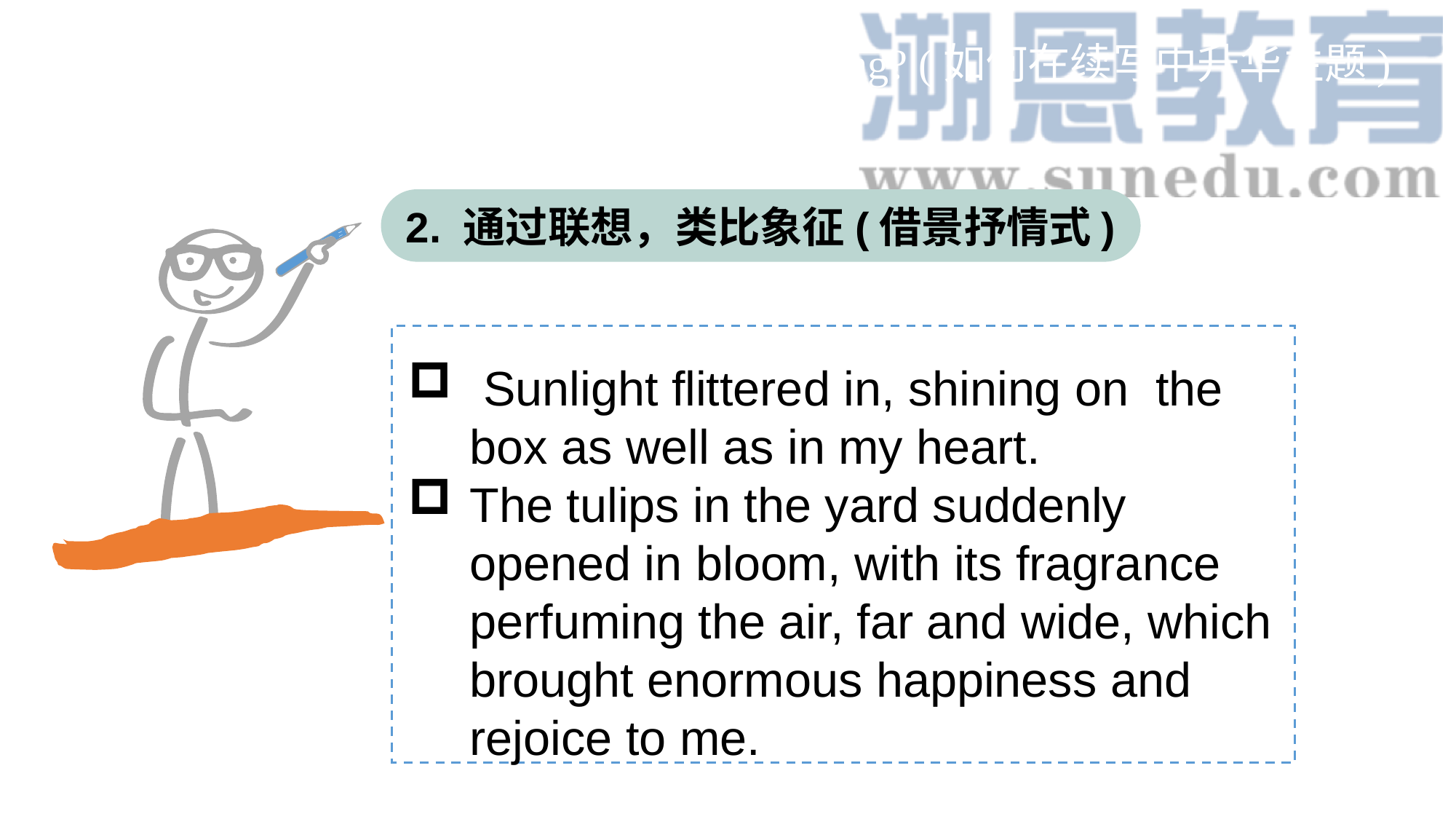

How to convey the theme in continuation writing? (如何在续写中升华主题)
2. 通过联想，类比象征(借景抒情式)

I

 Sunlight flittered in, shining on  the box as well as in my heart.
The tulips in the yard suddenly opened in bloom, with its fragrance perfuming the air, far and wide, which brought enormous happiness and rejoice to me.